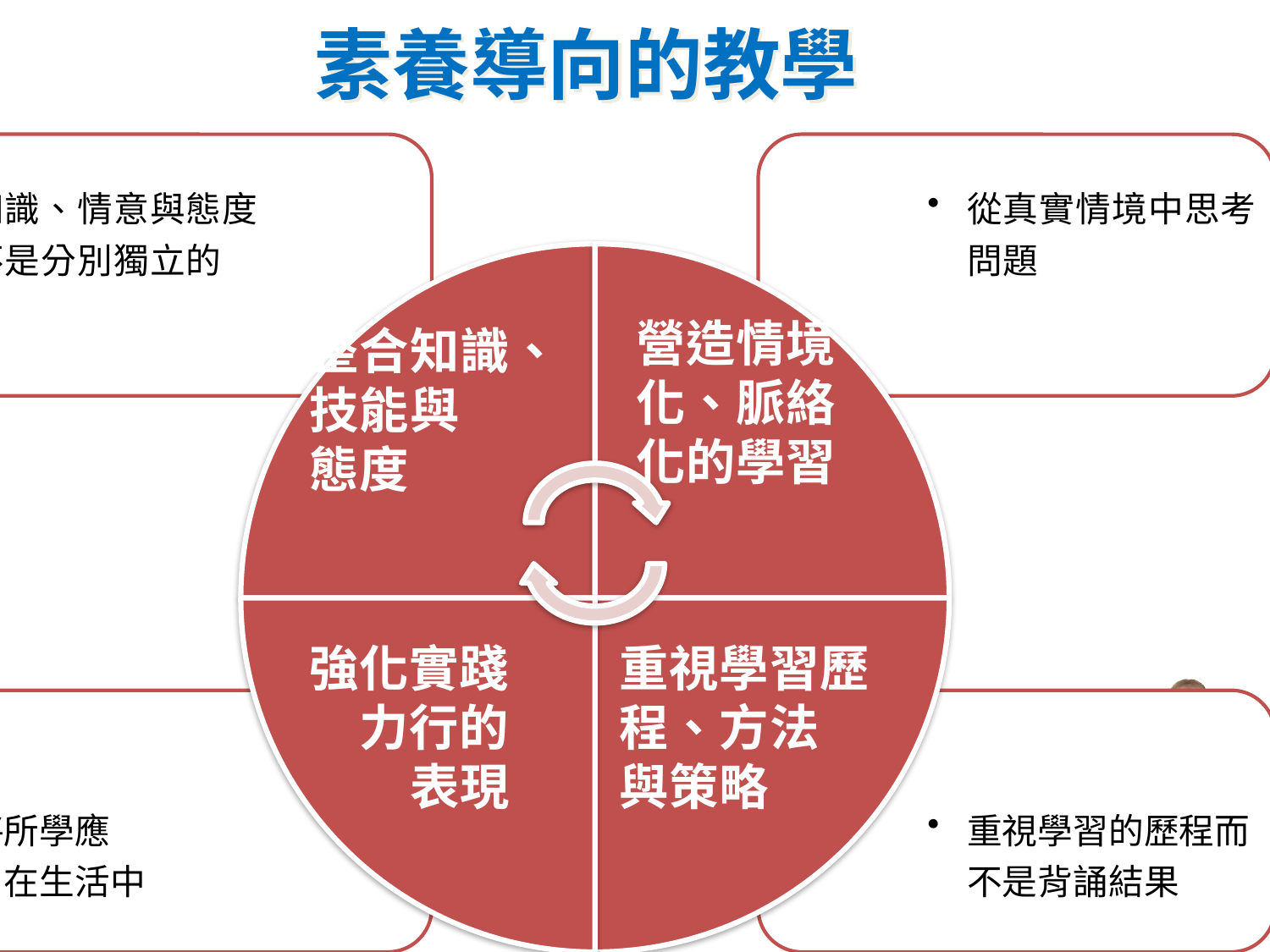

# 素養導向的教學
重視學習的歷程而不是背誦結果
知識、情意與態度不是分別獨立的
從真實情境中思考問題
將所學應
用在生活中
營造情境
化、脈絡
化的學習
整合知識、
技能與
態度

重視學習歷程、方法
與策略
強化實踐
力行的
表現
27